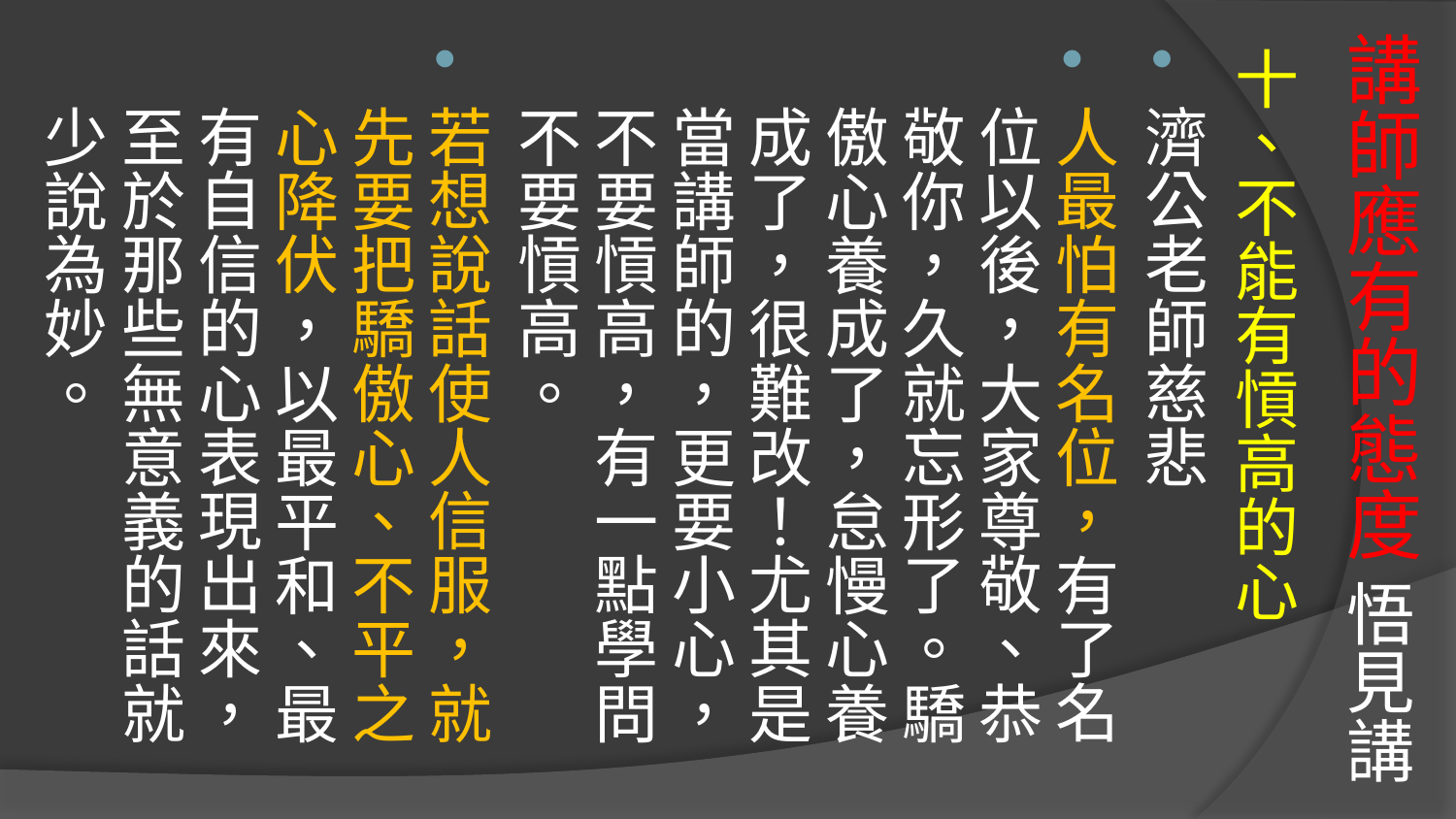

# 講師應有的態度 悟見講
十、不能有愩高的心
濟公老師慈悲
人最怕有名位，有了名位以後，大家尊敬、恭敬你，久就忘形了。驕 傲心養成了，怠慢心養成了，很難改！尤其是當講師的，更要小心， 不要愩高，有一點學問不要愩高。
若想說話使人信服，就先要把驕傲心、不平之心降伏，以最平和、最 有自信的心表現出來，至於那些無意義的話就少說為妙。